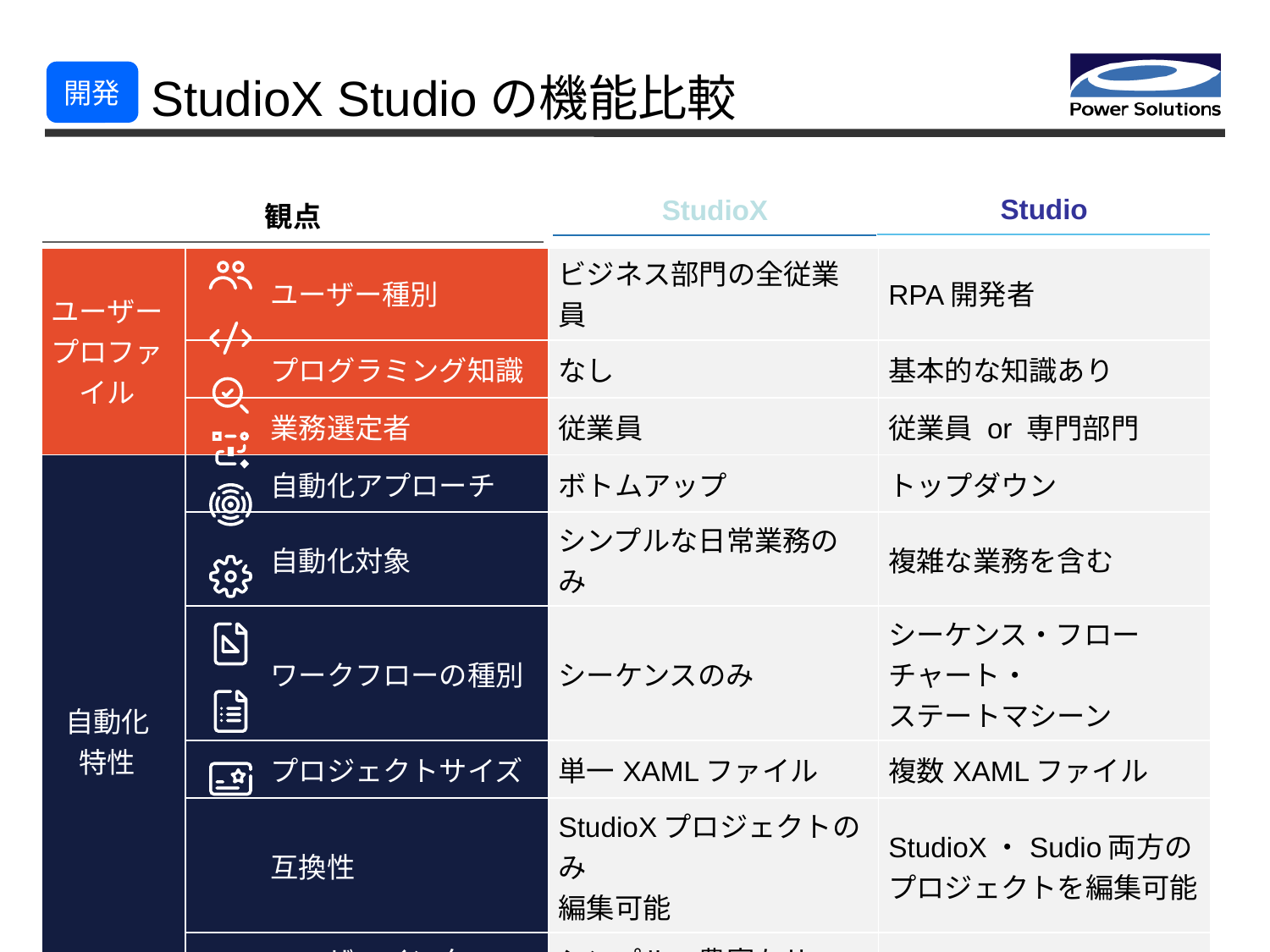

# StudioX Studioの機能比較
開発
| Studio |
| --- |
|  |  |  |  |
| --- | --- | --- | --- |
| ユーザー プロファイル | ユーザー種別 | ビジネス部門の全従業員 | RPA開発者 |
|  | プログラミング知識 | なし | 基本的な知識あり |
|  | 業務選定者 | 従業員 | 従業員 or 専門部門 |
| 自動化 特性 | 自動化アプローチ | ボトムアップ | トップダウン |
|  | 自動化対象 | シンプルな日常業務のみ | 複雑な業務を含む |
|  | ワークフローの種別 | シーケンスのみ | シーケンス・フローチャート・ ステートマシーン |
|  | プロジェクトサイズ | 単一XAMLファイル | 複数XAMLファイル |
|  | 互換性 | StudioXプロジェクトのみ 編集可能 | StudioX・Sudio両方の プロジェクトを編集可能 |
|  | ユーザーインターフェース | シンプル・豊富なサジェスト | 開発者向けの機能が充実 |
| 観点 |
| --- |
| StudioX |
| --- |

© 2022 Power Solutions,Ltd. All Rights Reserved
10